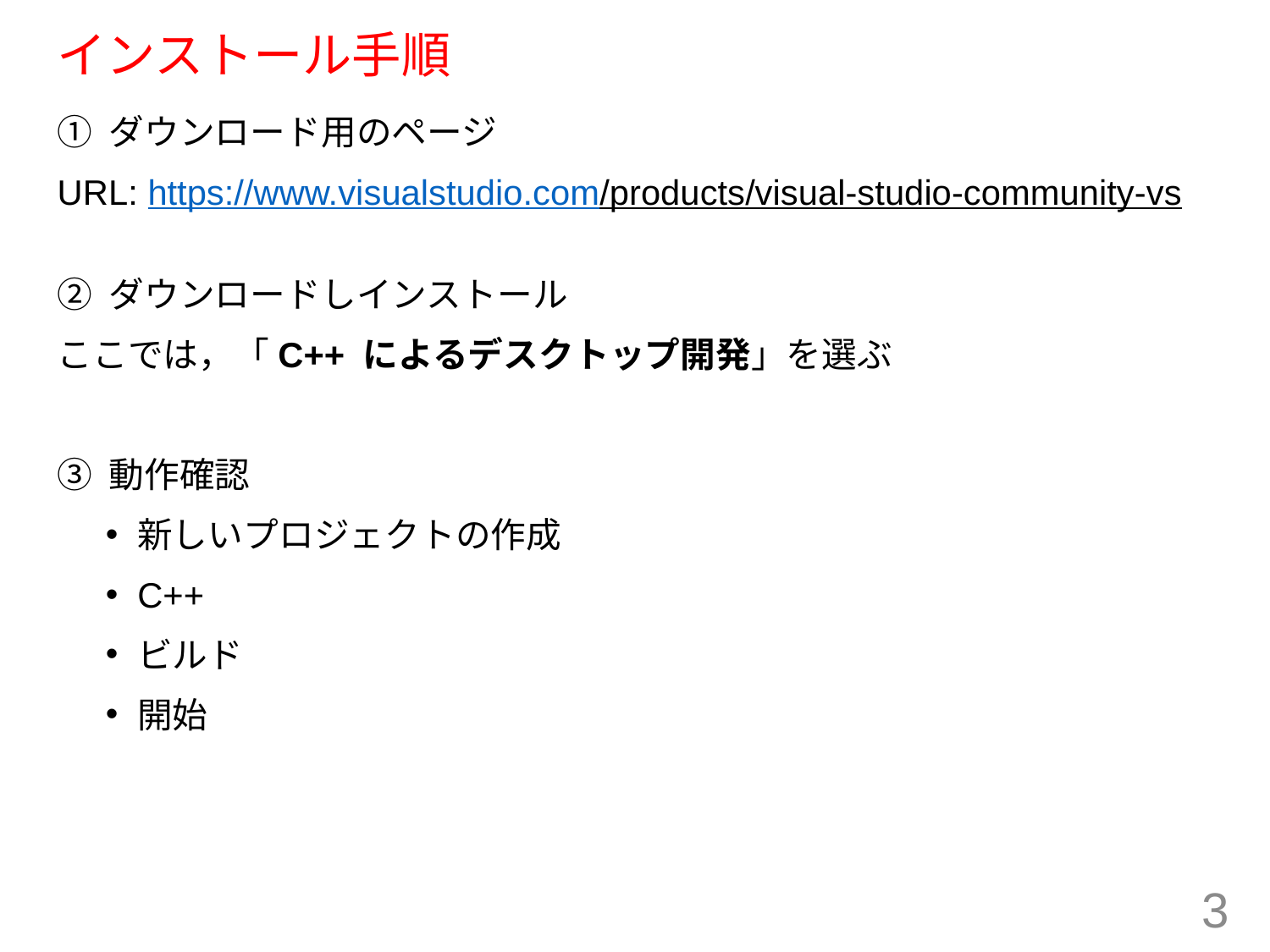

# インストール手順
① ダウンロード用のページ
URL: https://www.visualstudio.com/products/visual-studio-community-vs
② ダウンロードしインストール
ここでは，「C++ によるデスクトップ開発」を選ぶ

③ 動作確認
新しいプロジェクトの作成
C++
ビルド
開始
3